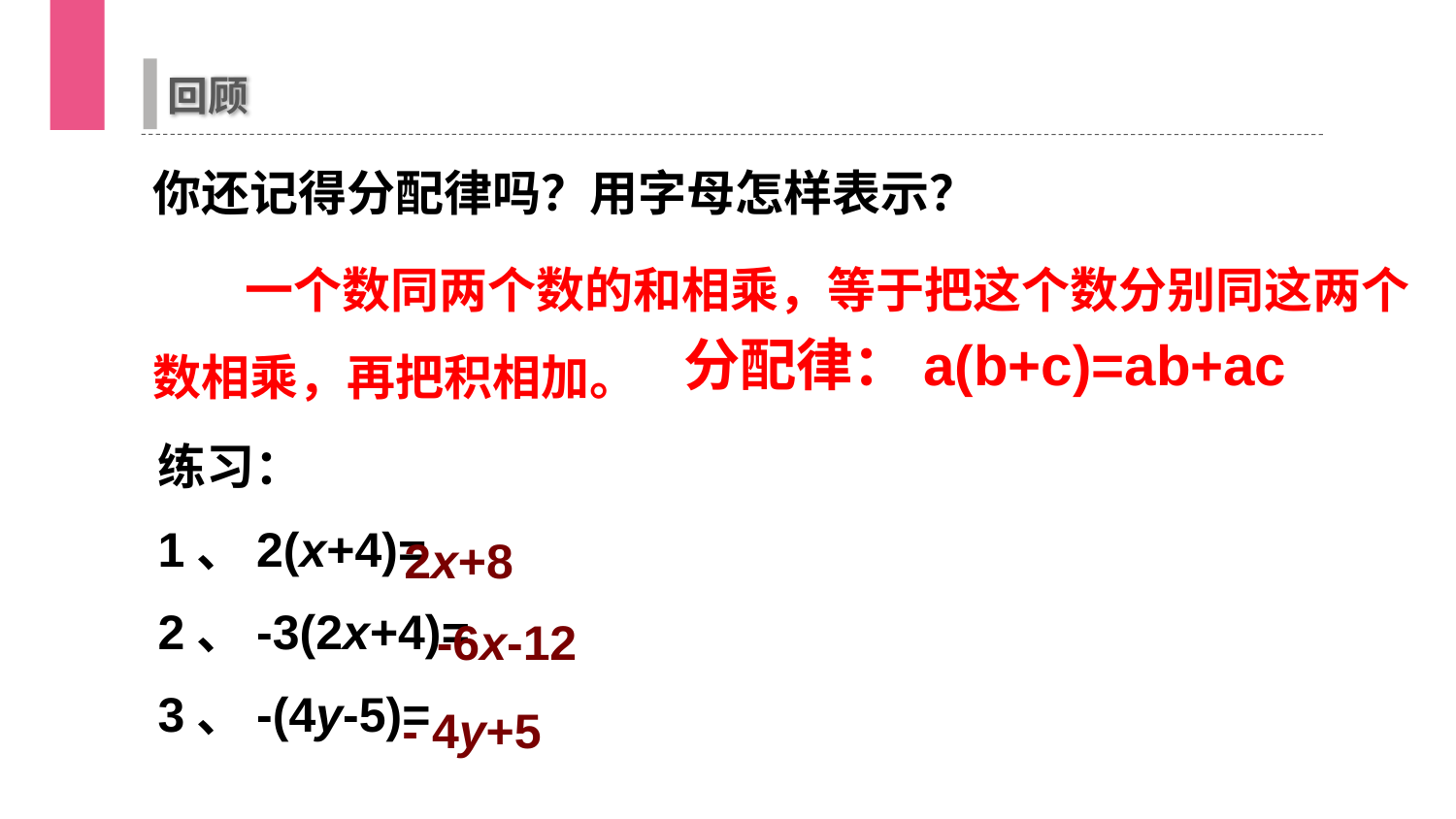

回顾
你还记得分配律吗？用字母怎样表示？
         一个数同两个数的和相乘，等于把这个数分别同这两个数相乘，再把积相加。
分配律：a(b+c)=ab+ac
练习：
1、2(x+4)=
2、-3(2x+4)=
3、-(4y-5)=

2x+8
-6x-12
- 4y+5